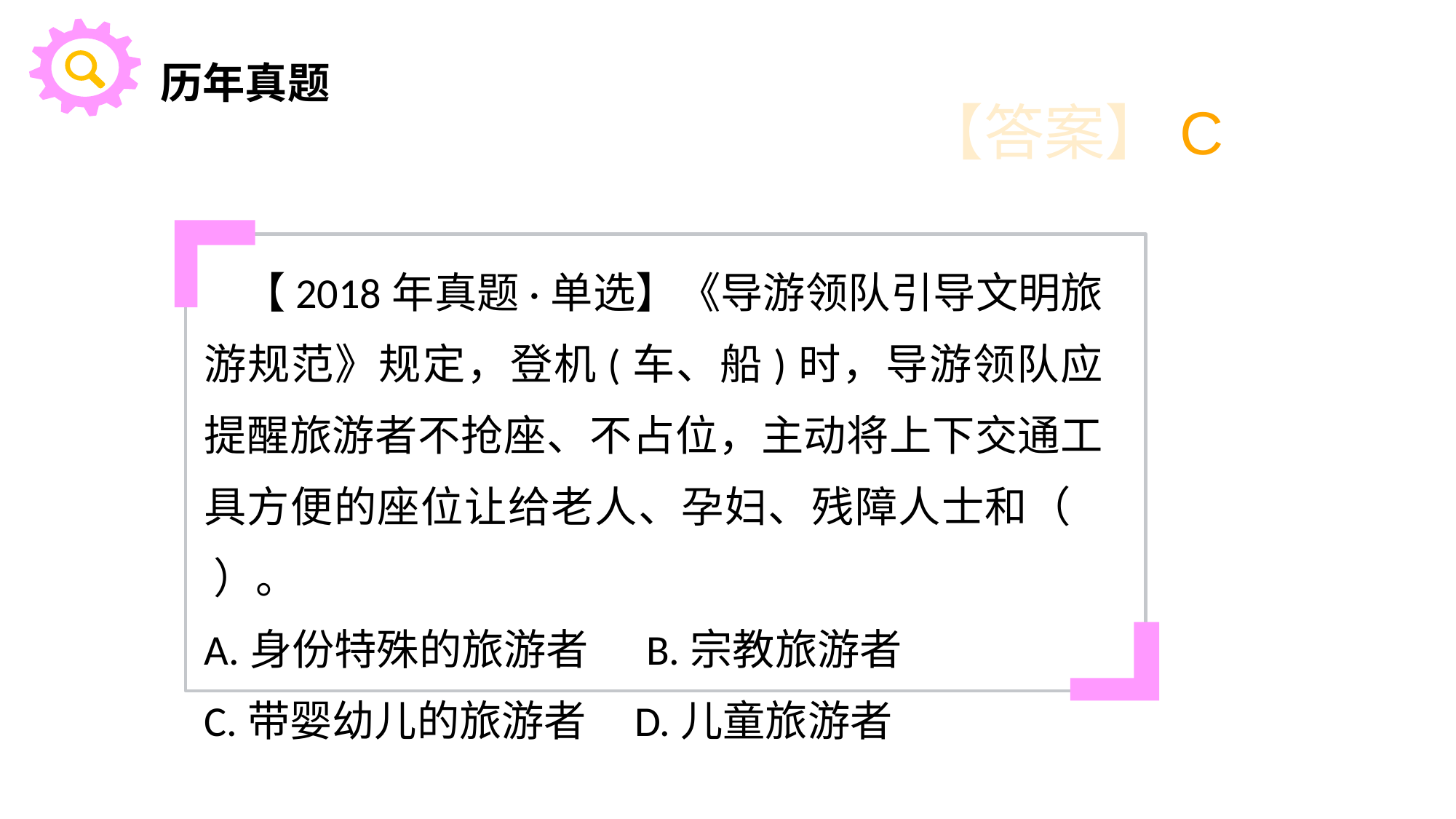

历年真题
【答案】C

   【2018年真题·单选】《导游领队引导文明旅游规范》规定，登机(车、船)时，导游领队应提醒旅游者不抢座、不占位，主动将上下交通工具方便的座位让给老人、孕妇、残障人士和（     ）。
A.身份特殊的旅游者     B.宗教旅游者
C.带婴幼儿的旅游者    D.儿童旅游者